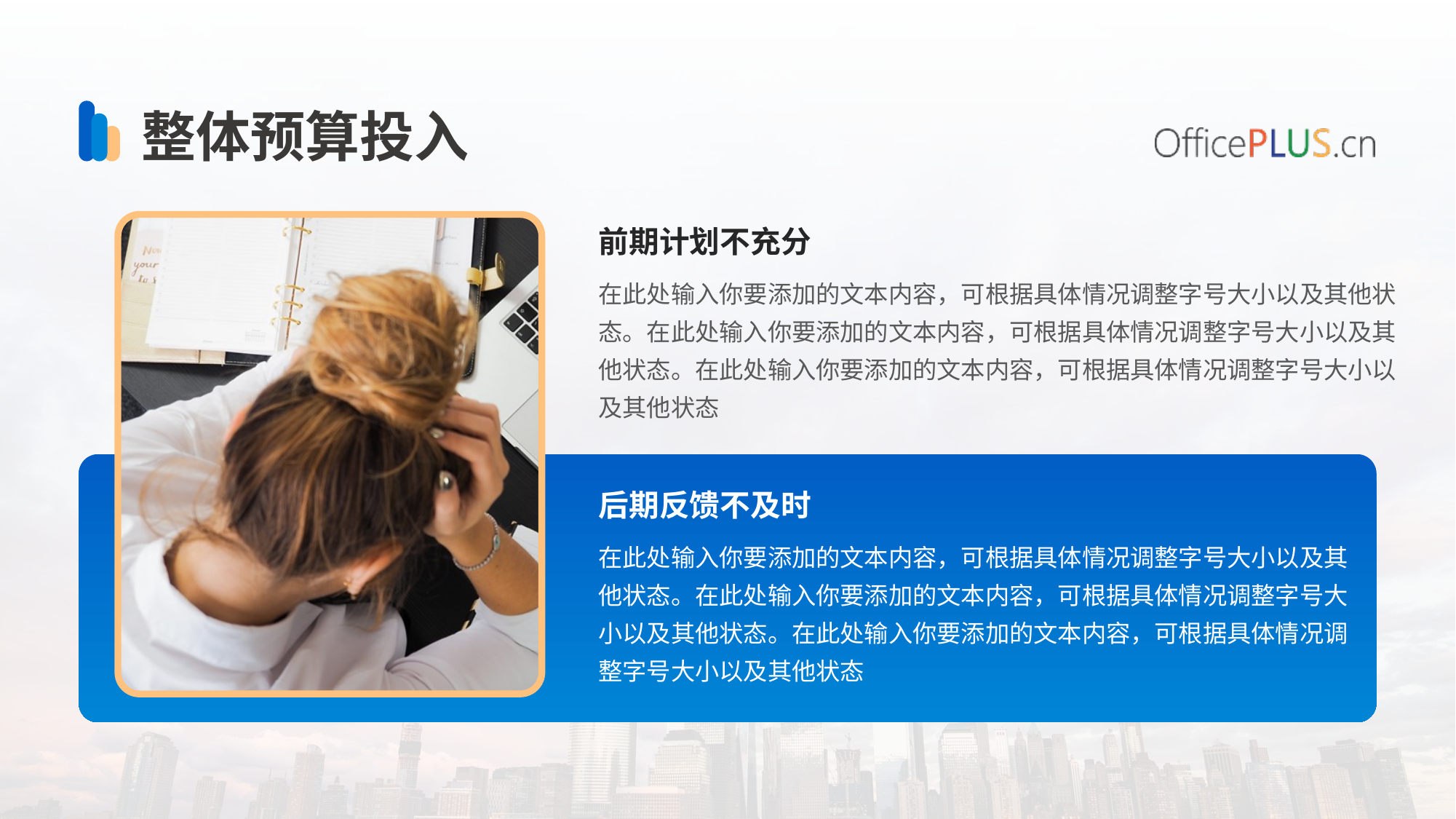

整体预算投入

前期计划不充分
在此处输入你要添加的文本内容，可根据具体情况调整字号大小以及其他状态。在此处输入你要添加的文本内容，可根据具体情况调整字号大小以及其他状态。在此处输入你要添加的文本内容，可根据具体情况调整字号大小以及其他状态

后期反馈不及时
在此处输入你要添加的文本内容，可根据具体情况调整字号大小以及其他状态。在此处输入你要添加的文本内容，可根据具体情况调整字号大小以及其他状态。在此处输入你要添加的文本内容，可根据具体情况调整字号大小以及其他状态